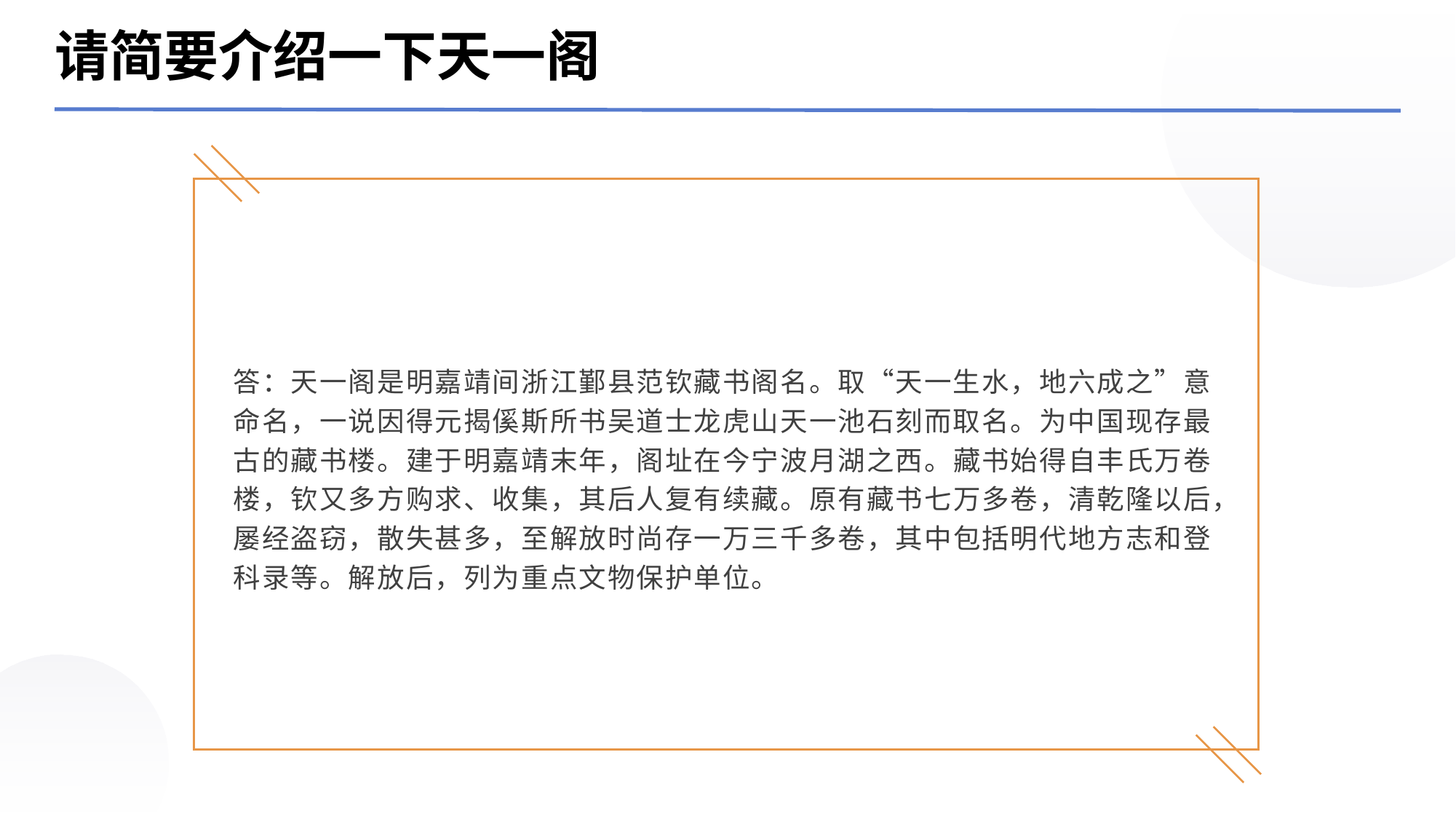

请简要介绍一下天一阁

答：天一阁是明嘉靖间浙江鄞县范钦藏书阁名。取“天一生水，地六成之”意命名，一说因得元揭傒斯所书吴道士龙虎山天一池石刻而取名。为中国现存最古的藏书楼。建于明嘉靖末年，阁址在今宁波月湖之西。藏书始得自丰氏万卷楼，钦又多方购求、收集，其后人复有续藏。原有藏书七万多卷，清乾隆以后，屡经盗窃，散失甚多，至解放时尚存一万三千多卷，其中包括明代地方志和登科录等。解放后，列为重点文物保护单位。